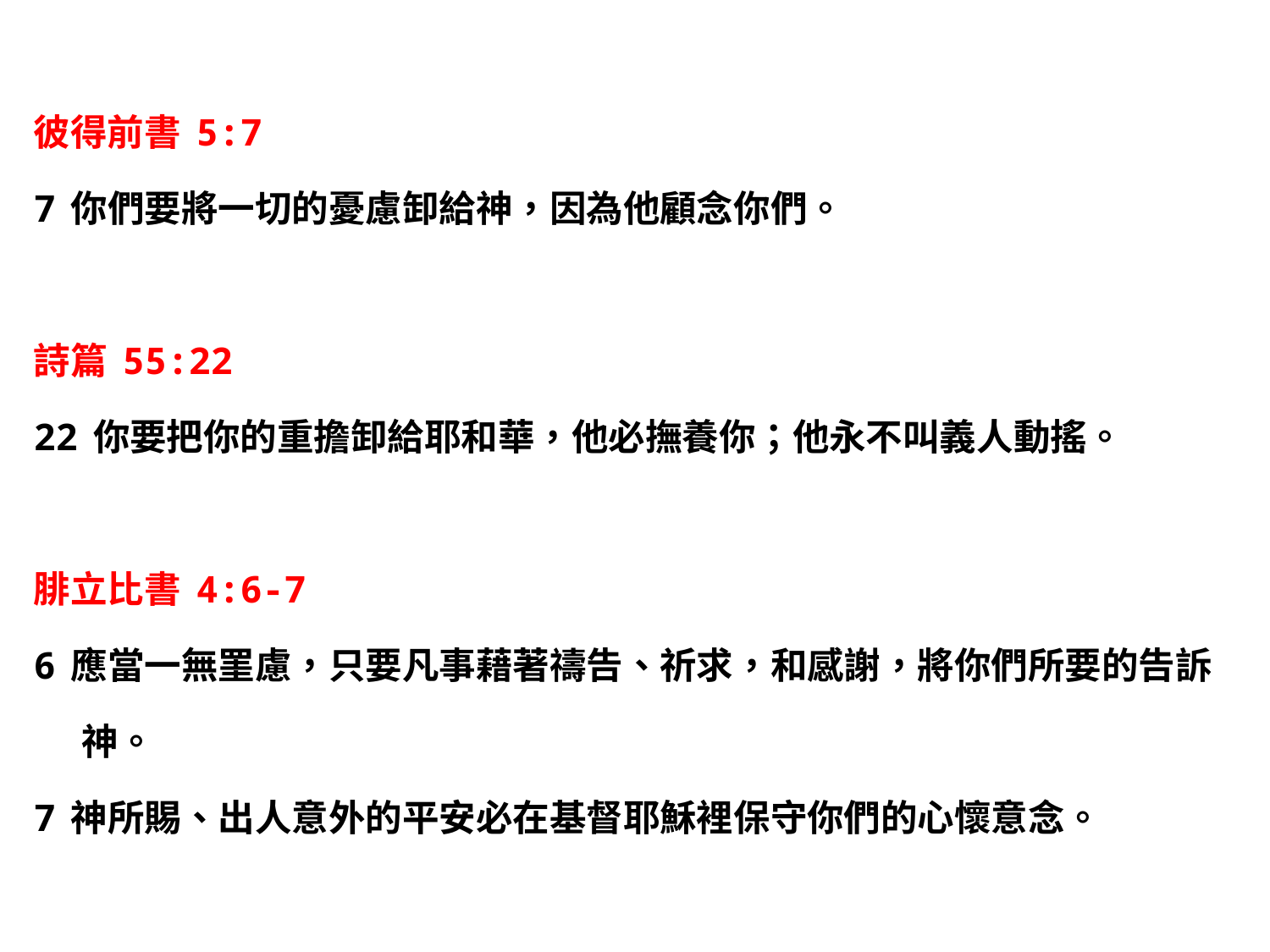

彼得前書5:7
7你們要將一切的憂慮卸給神，因為他顧念你們。

詩篇55:22
22你要把你的重擔卸給耶和華，他必撫養你；他永不叫義人動搖。

腓立比書4:6-7
6應當一無罣慮，只要凡事藉著禱告、祈求，和感謝，將你們所要的告訴神。
7神所賜、出人意外的平安必在基督耶穌裡保守你們的心懷意念。